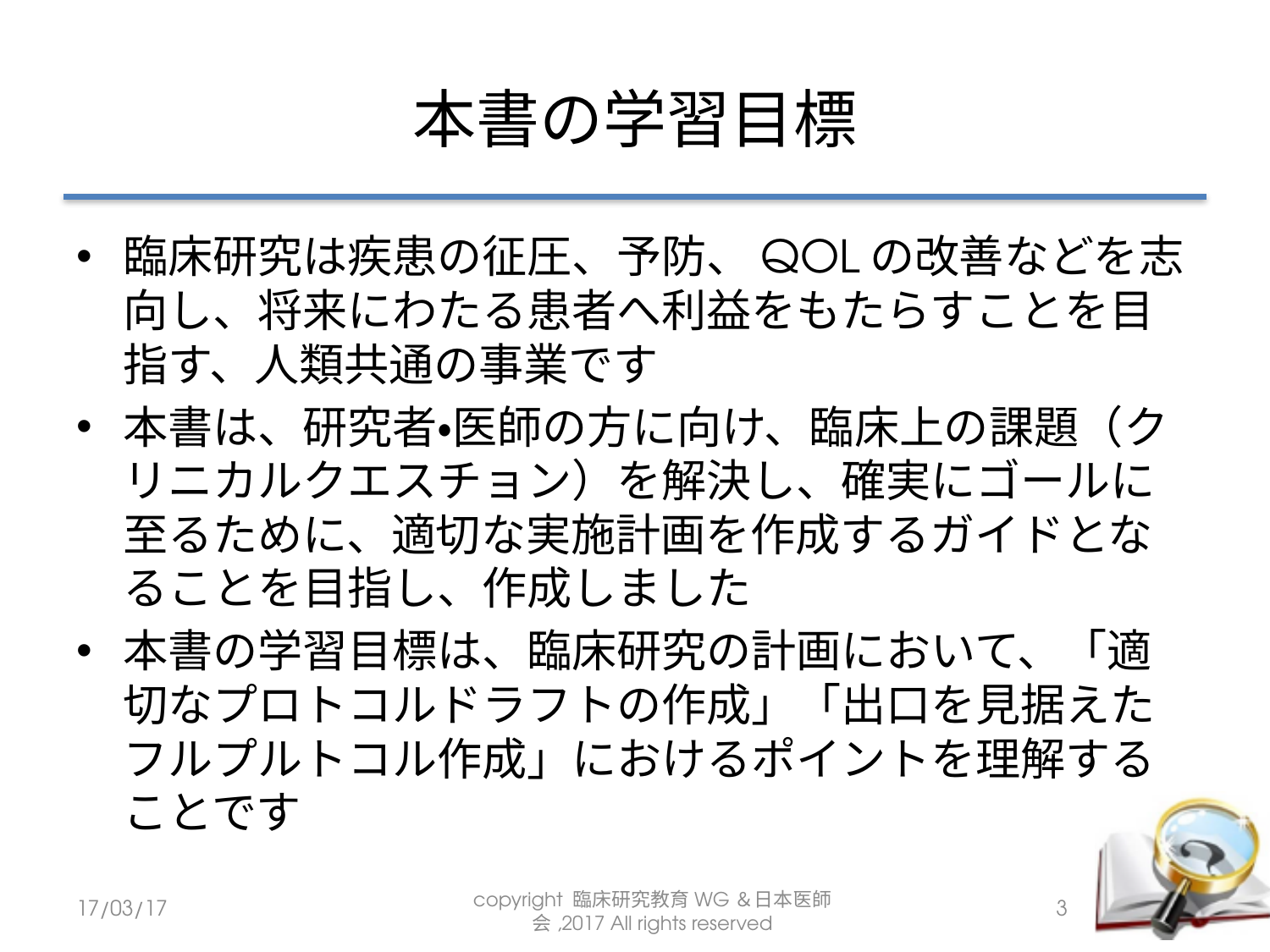

# 本書の学習目標
臨床研究は疾患の征圧、予防、QOLの改善などを志向し、将来にわたる患者へ利益をもたらすことを目指す、人類共通の事業です
本書は、研究者・医師の方に向け、臨床上の課題（クリニカルクエスチョン）を解決し、確実にゴールに至るために、適切な実施計画を作成するガイドとなることを目指し、作成しました
本書の学習目標は、臨床研究の計画において、「適切なプロトコルドラフトの作成」「出口を見据えたフルプルトコル作成」におけるポイントを理解することです
17/03/17
copyright 臨床研究教育WG＆日本医師会,2017 All rights reserved
3